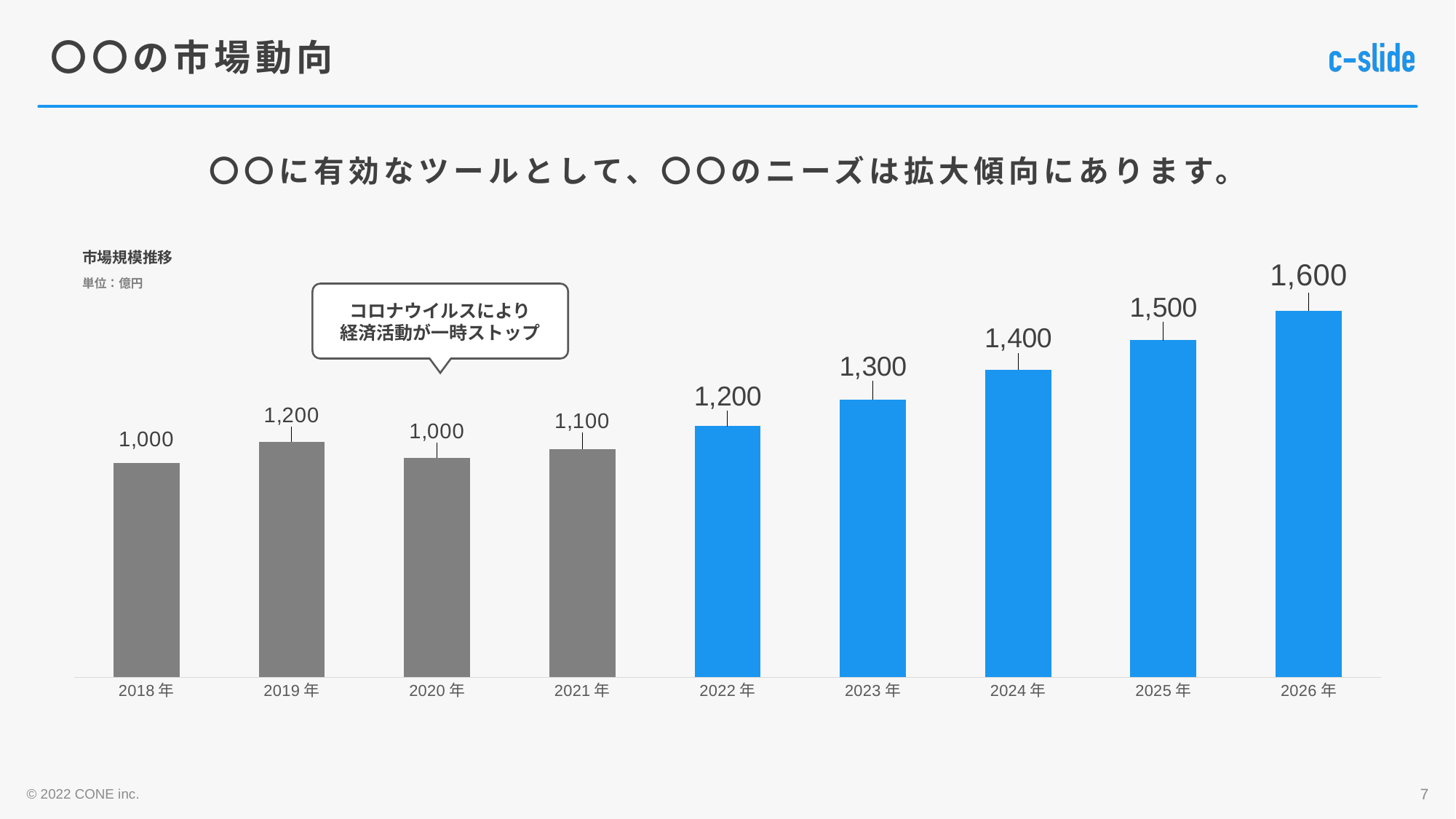

# 〇〇の市場動向
〇〇に有効なツールとして、〇〇のニーズは拡大傾向にあります。

### Chart

| Category |  |
|---|---|
| 2018年 | 1809.0 |
| 2019年 | 1991.0 |
| 2020年 | 1856.0 |
| 2021年 | 1929.0 |
| 2022年 | 2124.0 |
| 2023年 | 2350.0 |
| 2024年 | 2600.0 |
| 2025年 | 2850.0 |
| 2026年 | 3100.0 |
市場規模推移
単位：億円
コロナウイルスにより
経済活動が一時ストップ

7
© 2022 CONE inc.